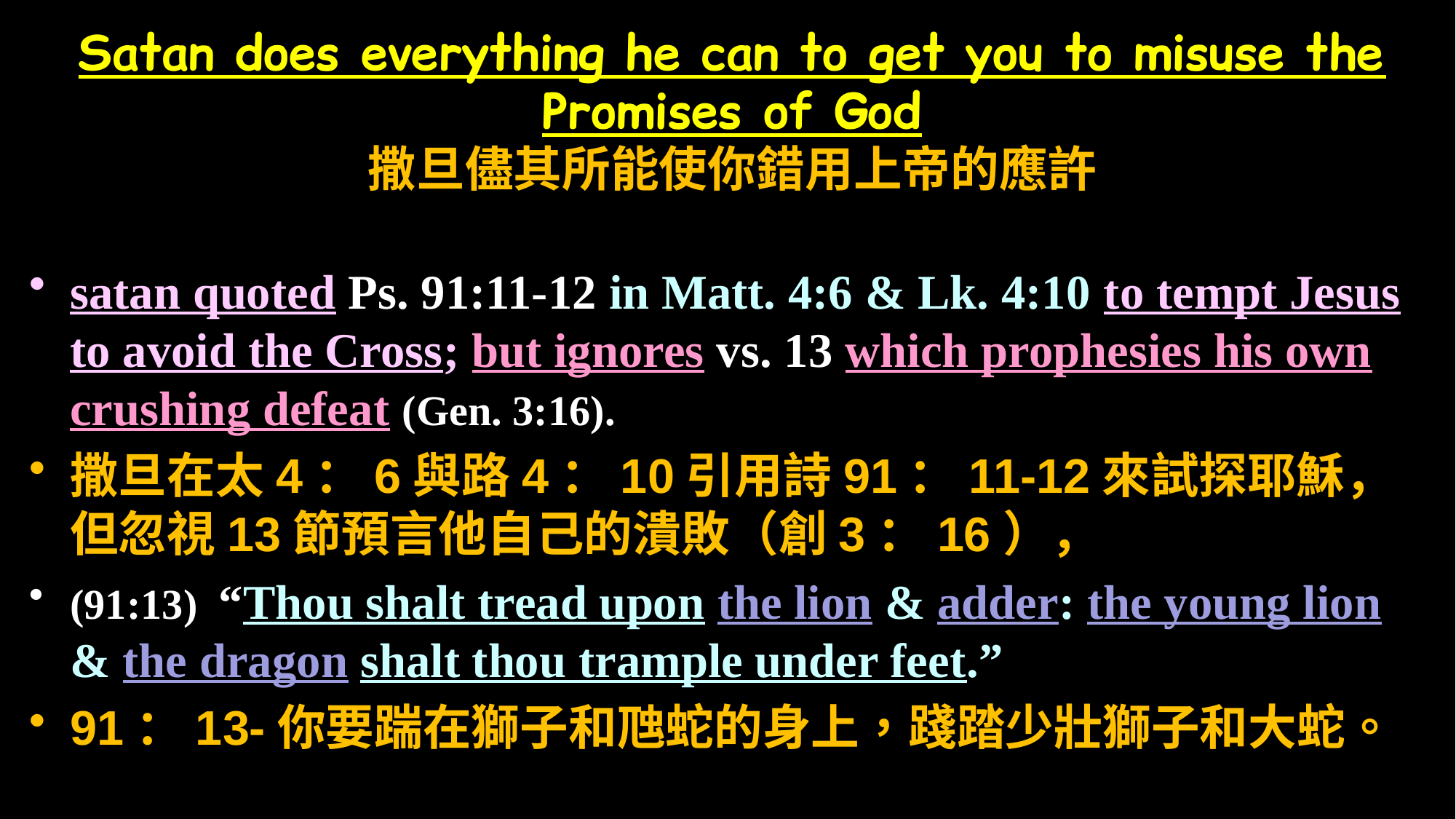

# Satan does everything he can to get you to misuse the Promises of God 撒旦儘其所能使你錯用上帝的應許
satan quoted Ps. 91:11-12 in Matt. 4:6 & Lk. 4:10 to tempt Jesus to avoid the Cross; but ignores vs. 13 which prophesies his own crushing defeat (Gen. 3:16).
撒旦在太4：6與路4：10引用詩91：11-12來試探耶穌，但忽視13節預言他自己的潰敗（創3：16），
(91:13)  “Thou shalt tread upon the lion & adder: the young lion & the dragon shalt thou trample under feet.”
91：13-你要踹在獅子和虺蛇的身上，踐踏少壯獅子和大蛇。